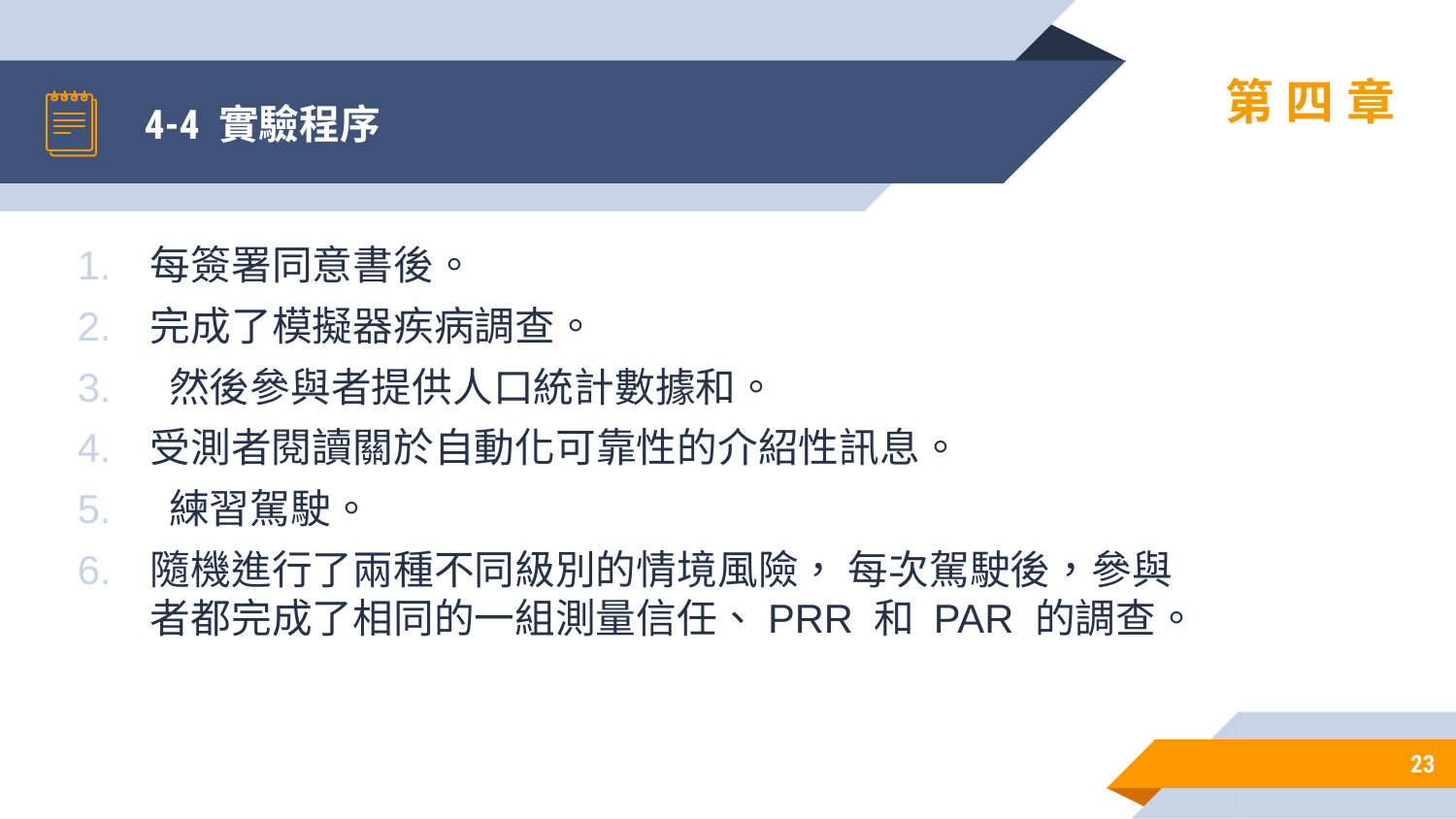

# 4-4 實驗程序
第四章

每簽署同意書後。
完成了模擬器疾病調查。
 然後參與者提供人口統計數據和。
受測者閱讀關於自動化可靠性的介紹性訊息。
 練習駕駛。
隨機進行了兩種不同級別的情境風險， 每次駕駛後，參與者都完成了相同的一組測量信任、PRR 和 PAR 的調查。
23